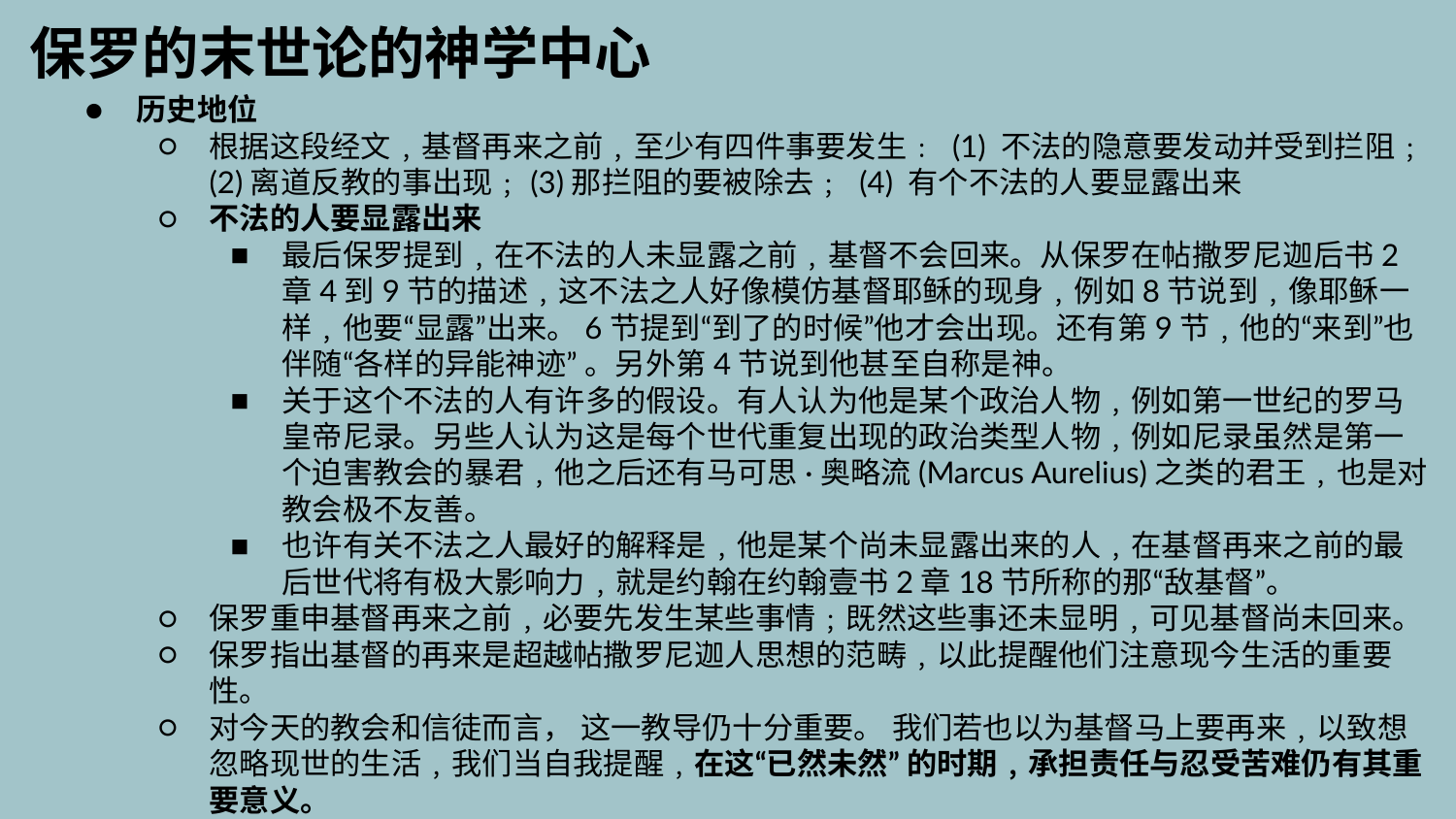

保罗的末世论的神学中心
历史地位
根据这段经文﹐基督再来之前﹐至少有四件事要发生﹕ (1) 不法的隐意要发动并受到拦阻﹔(2)离道反教的事出现﹔(3)那拦阻的要被除去﹔ (4) 有个不法的人要显露出来
不法的人要显露出来
最后保罗提到﹐在不法的人未显露之前﹐基督不会回来。从保罗在帖撒罗尼迦后书2章4到9节的描述﹐这不法之人好像模仿基督耶稣的现身﹐例如8节说到﹐像耶稣一样﹐他要“显露”出来。6节提到“到了的时候”他才会出现。还有第9节﹐他的“来到”也伴随“各样的异能神迹” 。另外第4节说到他甚至自称是神。
关于这个不法的人有许多的假设。有人认为他是某个政治人物﹐例如第一世纪的罗马皇帝尼录。另些人认为这是每个世代重复出现的政治类型人物﹐例如尼录虽然是第一个迫害教会的暴君﹐他之后还有马可思·奥略流(Marcus Aurelius)之类的君王﹐也是对教会极不友善。
也许有关不法之人最好的解释是﹐他是某个尚未显露出来的人﹐在基督再来之前的最后世代将有极大影响力﹐就是约翰在约翰壹书2章18节所称的那“敌基督”。
保罗重申基督再来之前﹐必要先发生某些事情﹔既然这些事还未显明﹐可见基督尚未回来。
保罗指出基督的再来是超越帖撒罗尼迦人思想的范畴﹐以此提醒他们注意现今生活的重要性。
对今天的教会和信徒而言， 这一教导仍十分重要。 我们若也以为基督马上要再来﹐以致想忽略现世的生活﹐我们当自我提醒﹐在这“已然未然” 的时期﹐承担责任与忍受苦难仍有其重要意义。